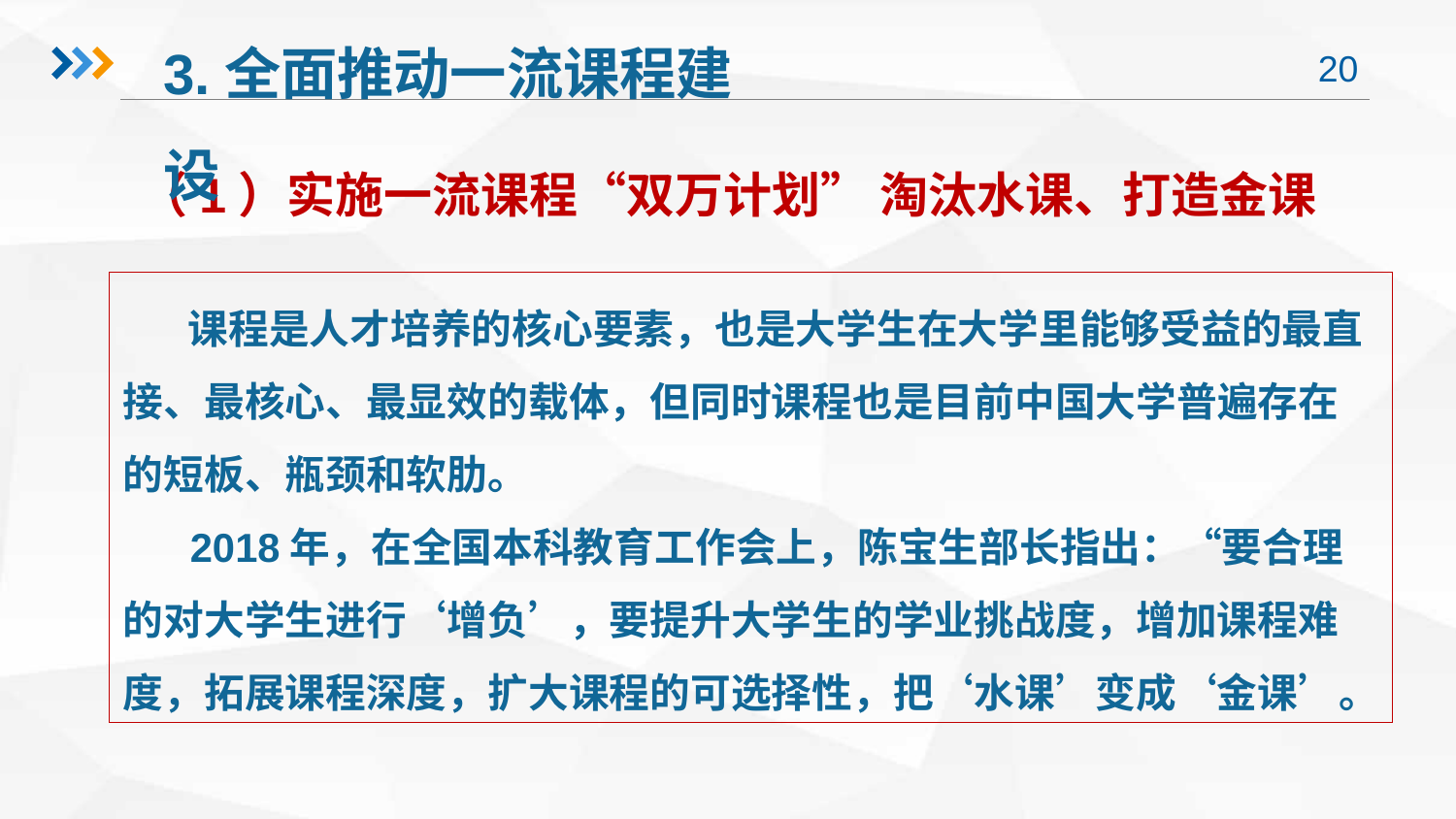

3.全面推动一流课程建设
（1）实施一流课程“双万计划” 淘汰水课、打造金课
      课程是人才培养的核心要素，也是大学生在大学里能够受益的最直接、最核心、最显效的载体，但同时课程也是目前中国大学普遍存在的短板、瓶颈和软肋。
      2018年，在全国本科教育工作会上，陈宝生部长指出：“要合理的对大学生进行‘增负’，要提升大学生的学业挑战度，增加课程难度，拓展课程深度，扩大课程的可选择性，把‘水课’变成‘金课’。